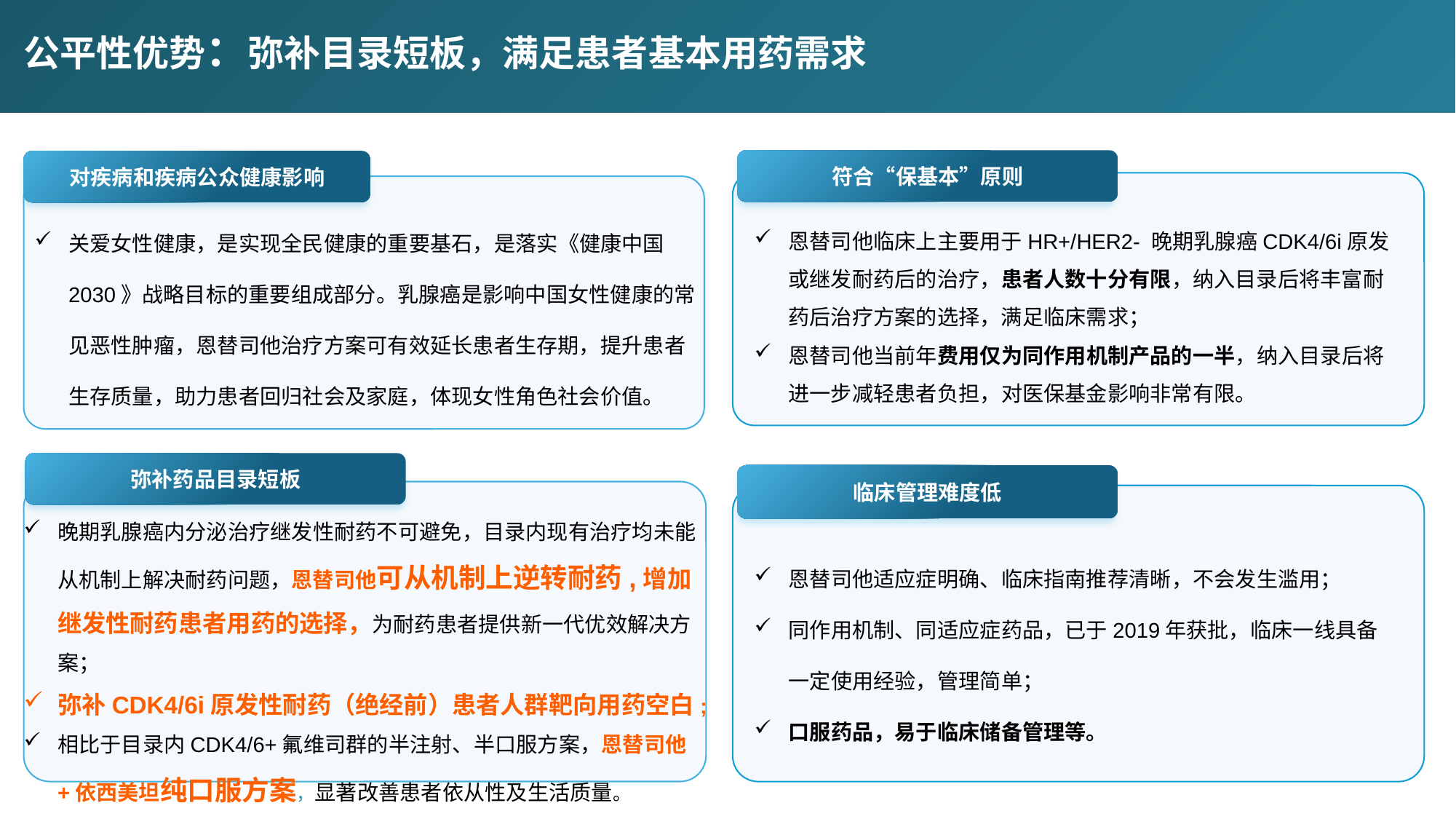

# 公平性优势：弥补目录短板，满足患者基本用药需求
符合“保基本”原则
对疾病和疾病公众健康影响

关爱女性健康，是实现全民健康的重要基石，是落实《健康中国2030》战略目标的重要组成部分。乳腺癌是影响中国女性健康的常见恶性肿瘤，恩替司他治疗方案可有效延长患者生存期，提升患者生存质量，助力患者回归社会及家庭，体现女性角色社会价值。
恩替司他临床上主要用于HR+/HER2- 晚期乳腺癌CDK4/6i原发或继发耐药后的治疗，患者人数十分有限，纳入目录后将丰富耐药后治疗方案的选择，满足临床需求；
恩替司他当前年费用仅为同作用机制产品的一半，纳入目录后将进一步减轻患者负担，对医保基金影响非常有限。
弥补药品目录短板
临床管理难度低

晚期乳腺癌内分泌治疗继发性耐药不可避免，目录内现有治疗均未能从机制上解决耐药问题，恩替司他可从机制上逆转耐药,增加继发性耐药患者用药的选择，为耐药患者提供新一代优效解决方案；
弥补CDK4/6i原发性耐药（绝经前）患者人群靶向用药空白;
相比于目录内CDK4/6+氟维司群的半注射、半口服方案，恩替司他+依西美坦纯口服方案，显著改善患者依从性及生活质量。
恩替司他适应症明确、临床指南推荐清晰，不会发生滥用；
同作用机制、同适应症药品，已于2019年获批，临床一线具备一定使用经验，管理简单；
口服药品，易于临床储备管理等。